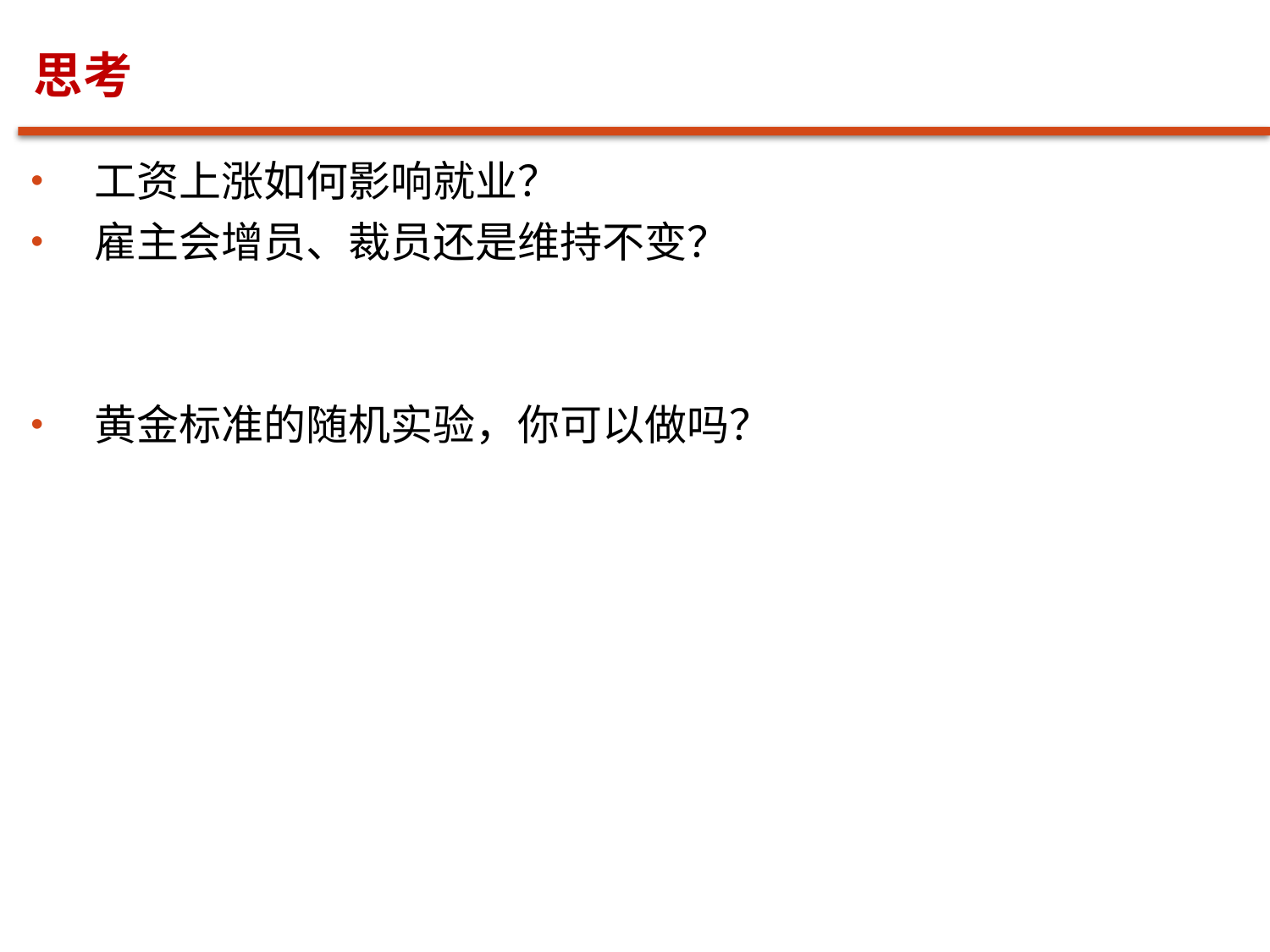

# 思考
工资上涨如何影响就业？
雇主会增员、裁员还是维持不变？

黄金标准的随机实验，你可以做吗？